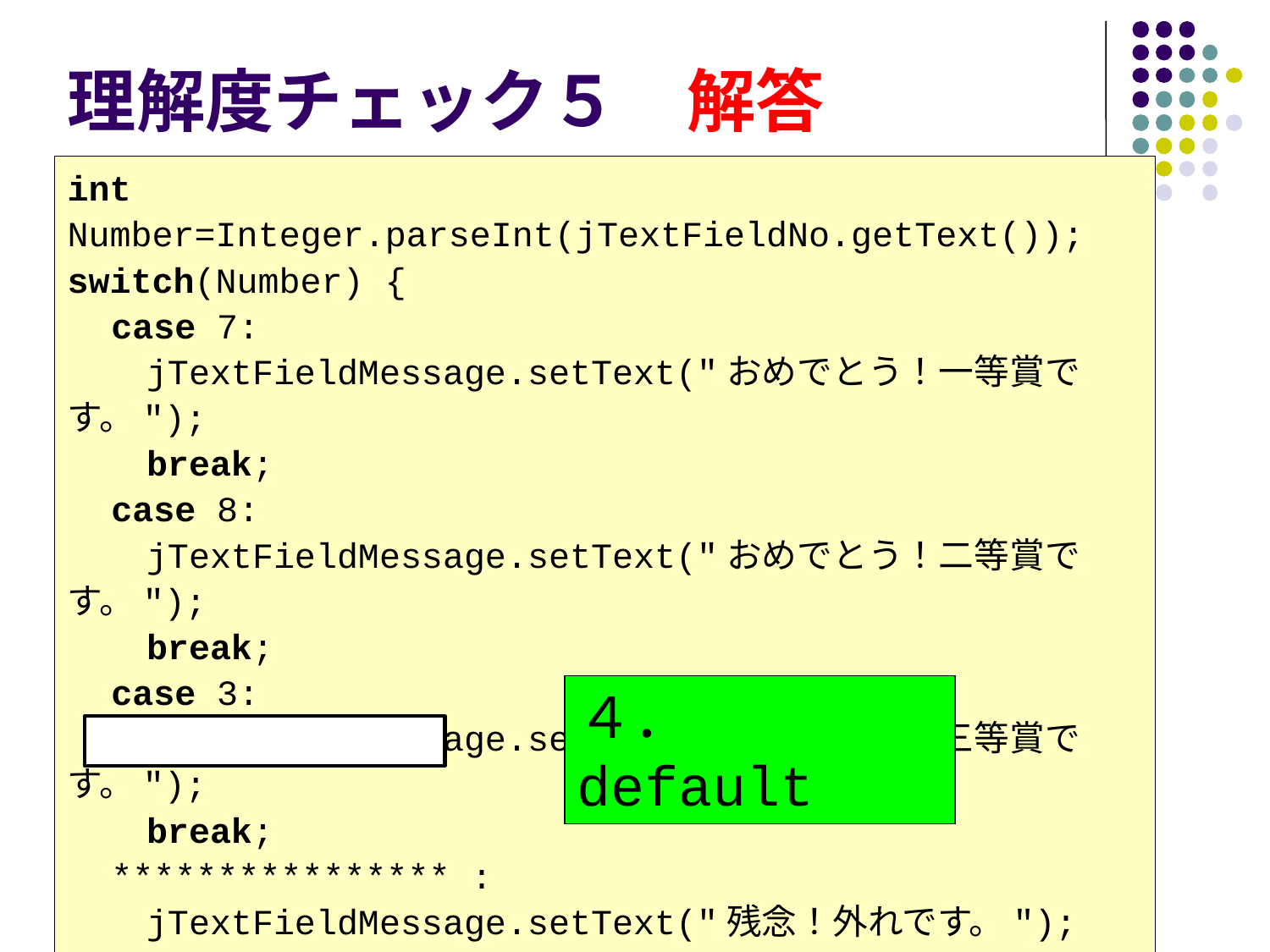

# 理解度チェック５　解答
int Number=Integer.parseInt(jTextFieldNo.getText());
switch(Number) {
　case 7:
　　jTextFieldMessage.setText("おめでとう！一等賞です。");
　　break;
　case 8:
　　jTextFieldMessage.setText("おめでとう！二等賞です。");
　　break;
　case 3:
　　jTextFieldMessage.setText("おめでとう！三等賞です。");
　　break;
　**************** :
　　jTextFieldMessage.setText("残念！外れです。");
　　break;
}
４． default